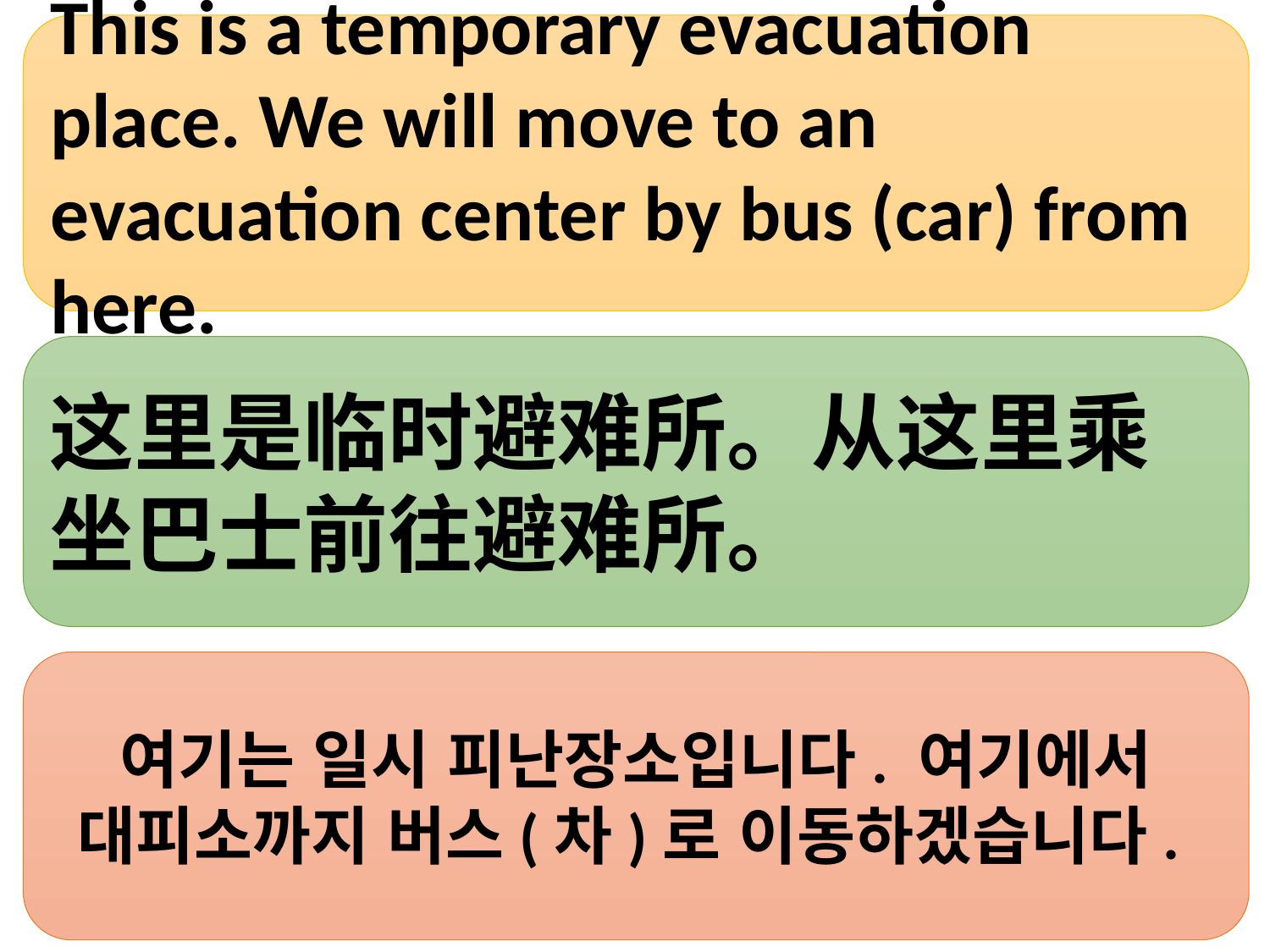

This is a temporary evacuation place. We will move to an evacuation center by bus (car) from here.
这里是临时避难所。从这里乘坐巴士前往避难所。
여기는 일시 피난장소입니다. 여기에서 대피소까지 버스(차)로 이동하겠습니다.